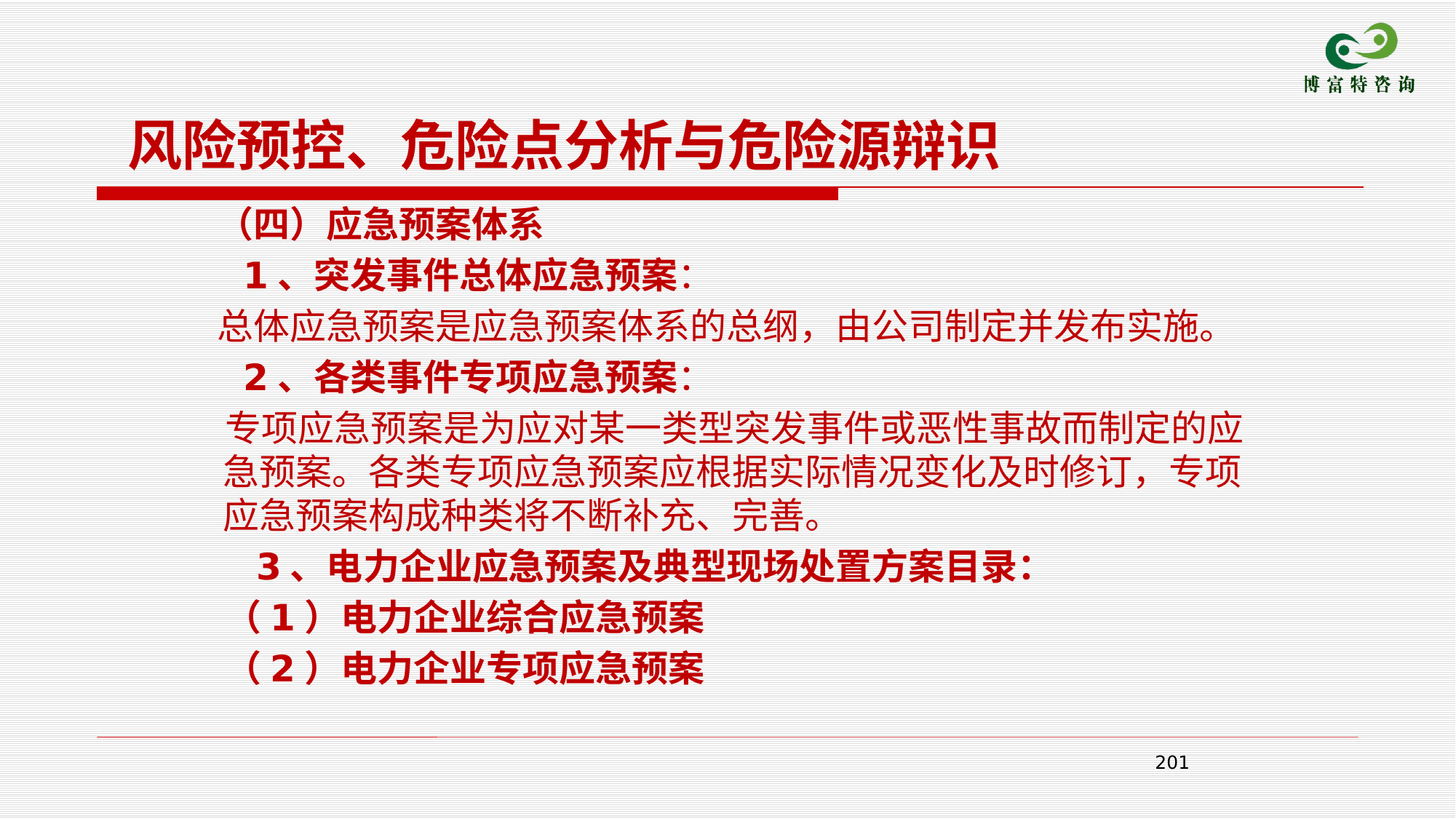

风险预控、危险点分析与危险源辩识
     （四）应急预案体系
      1、突发事件总体应急预案：
     总体应急预案是应急预案体系的总纲，由公司制定并发布实施。
      2、各类事件专项应急预案：
      专项应急预案是为应对某一类型突发事件或恶性事故而制定的应急预案。各类专项应急预案应根据实际情况变化及时修订，专项应急预案构成种类将不断补充、完善。
       3、电力企业应急预案及典型现场处置方案目录：
      （1）电力企业综合应急预案
      （2）电力企业专项应急预案

201